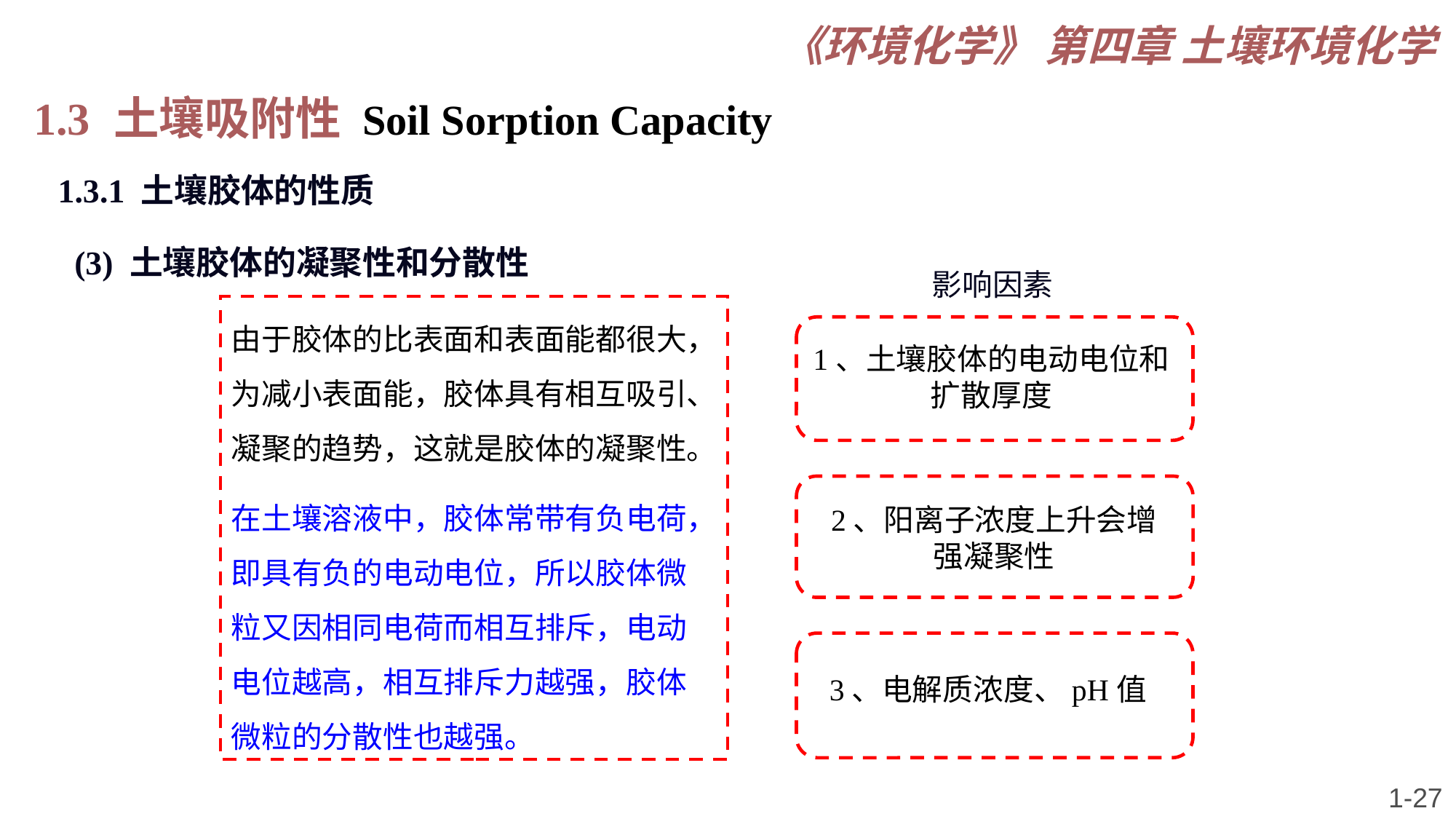

《环境化学》 第四章 土壤环境化学
1.3 土壤吸附性 Soil Sorption Capacity
1.3.1 土壤胶体的性质
(3) 土壤胶体的凝聚性和分散性
影响因素

由于胶体的比表面和表面能都很大，为减小表面能，胶体具有相互吸引、凝聚的趋势，这就是胶体的凝聚性。
在土壤溶液中，胶体常带有负电荷，即具有负的电动电位，所以胶体微粒又因相同电荷而相互排斥，电动电位越高，相互排斥力越强，胶体微粒的分散性也越强。

1、土壤胶体的电动电位和扩散厚度

2、阳离子浓度上升会增强凝聚性

3、电解质浓度、pH值
1-27